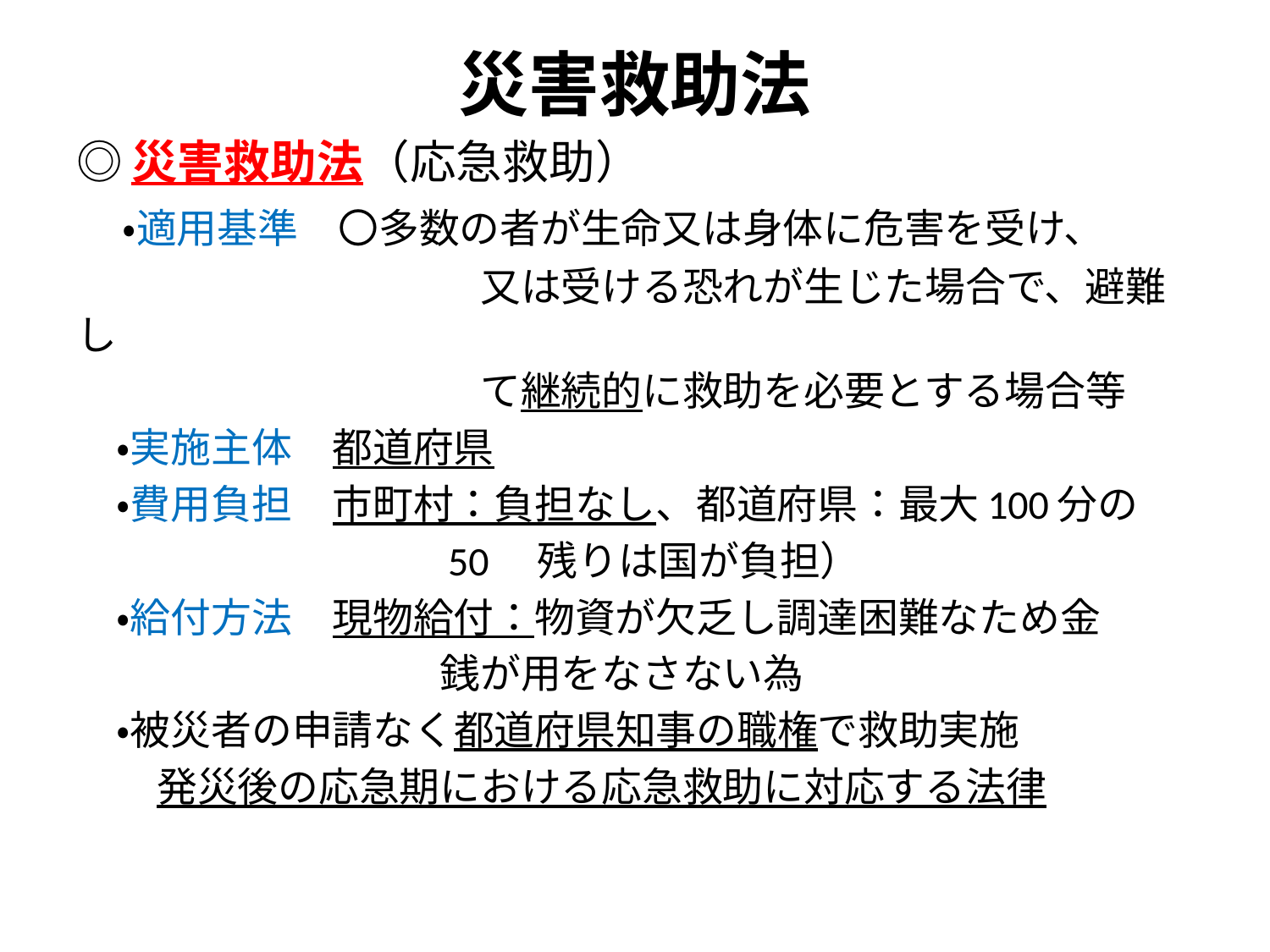

# 災害救助法
◎災害救助法（応急救助）
　・適用基準　〇多数の者が生命又は身体に危害を受け、
　　　　　　　　　　又は受ける恐れが生じた場合で、避難し
　　　　　　　　　　て継続的に救助を必要とする場合等
　・実施主体　都道府県
　・費用負担　市町村：負担なし、都道府県：最大100分の
　　　　　　　　　50　残りは国が負担）
　・給付方法　現物給付：物資が欠乏し調達困難なため金
　　　　　　　　　銭が用をなさない為
　・被災者の申請なく都道府県知事の職権で救助実施
　　発災後の応急期における応急救助に対応する法律